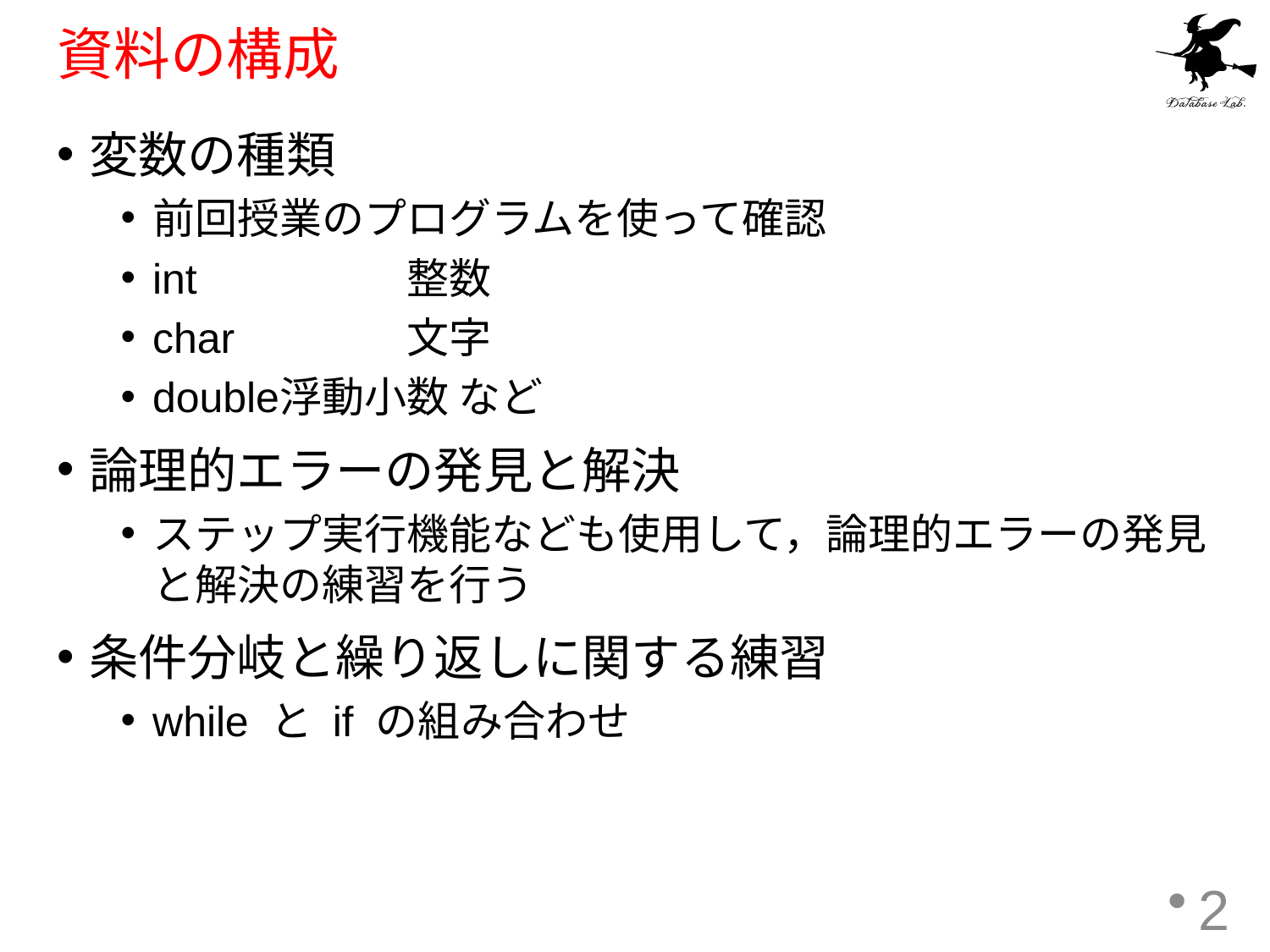

# 資料の構成
変数の種類
前回授業のプログラムを使って確認
int		整数
char		文字
double	浮動小数 など
論理的エラーの発見と解決
ステップ実行機能なども使用して，論理的エラーの発見と解決の練習を行う
条件分岐と繰り返しに関する練習
while と if の組み合わせ
2